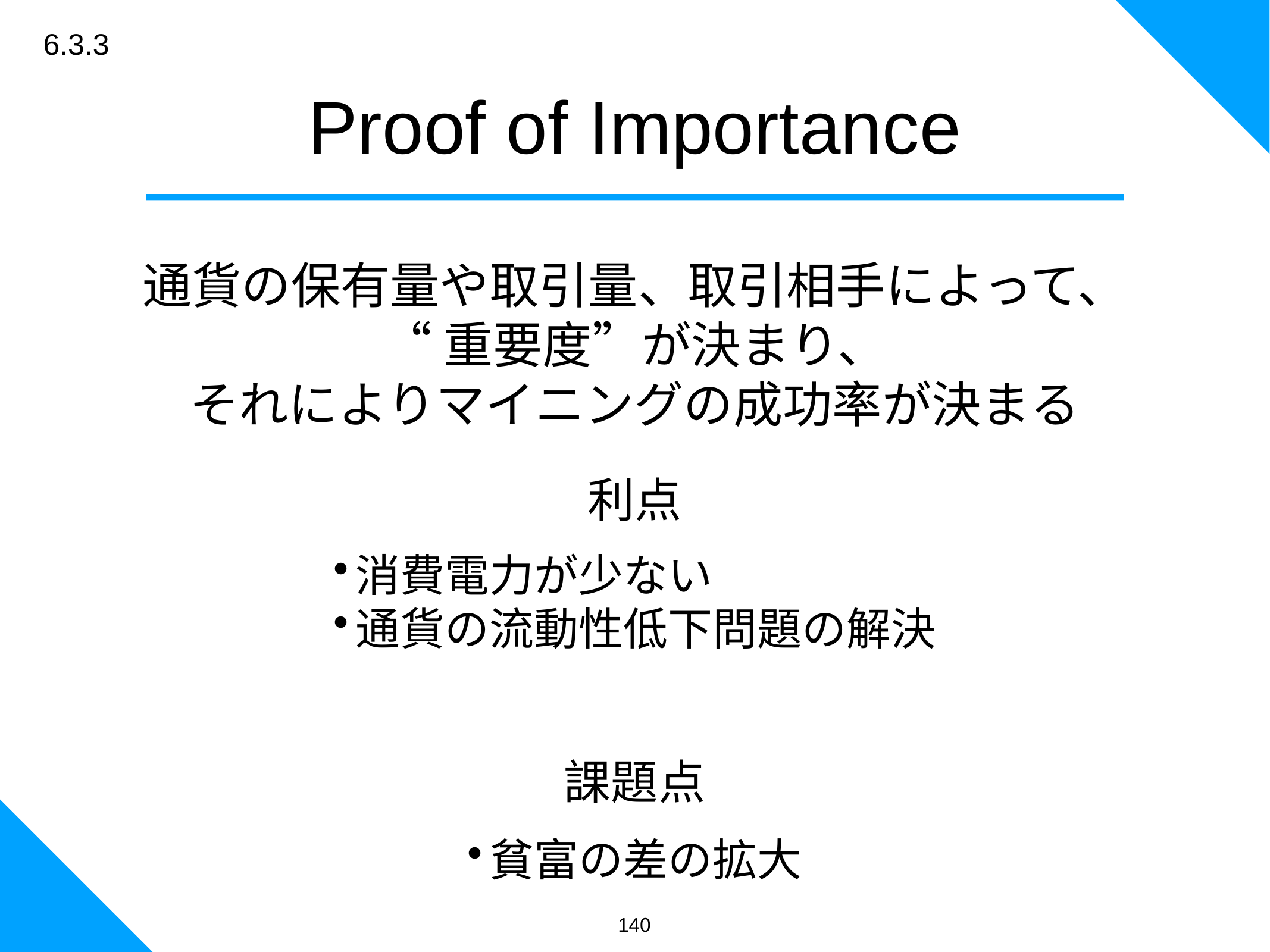

6.3.3
Proof of Importance
通貨の保有量や取引量、取引相手によって、
“重要度”が決まり、
それによりマイニングの成功率が決まる
利点
消費電力が少ない
通貨の流動性低下問題の解決
課題点
貧富の差の拡大
140